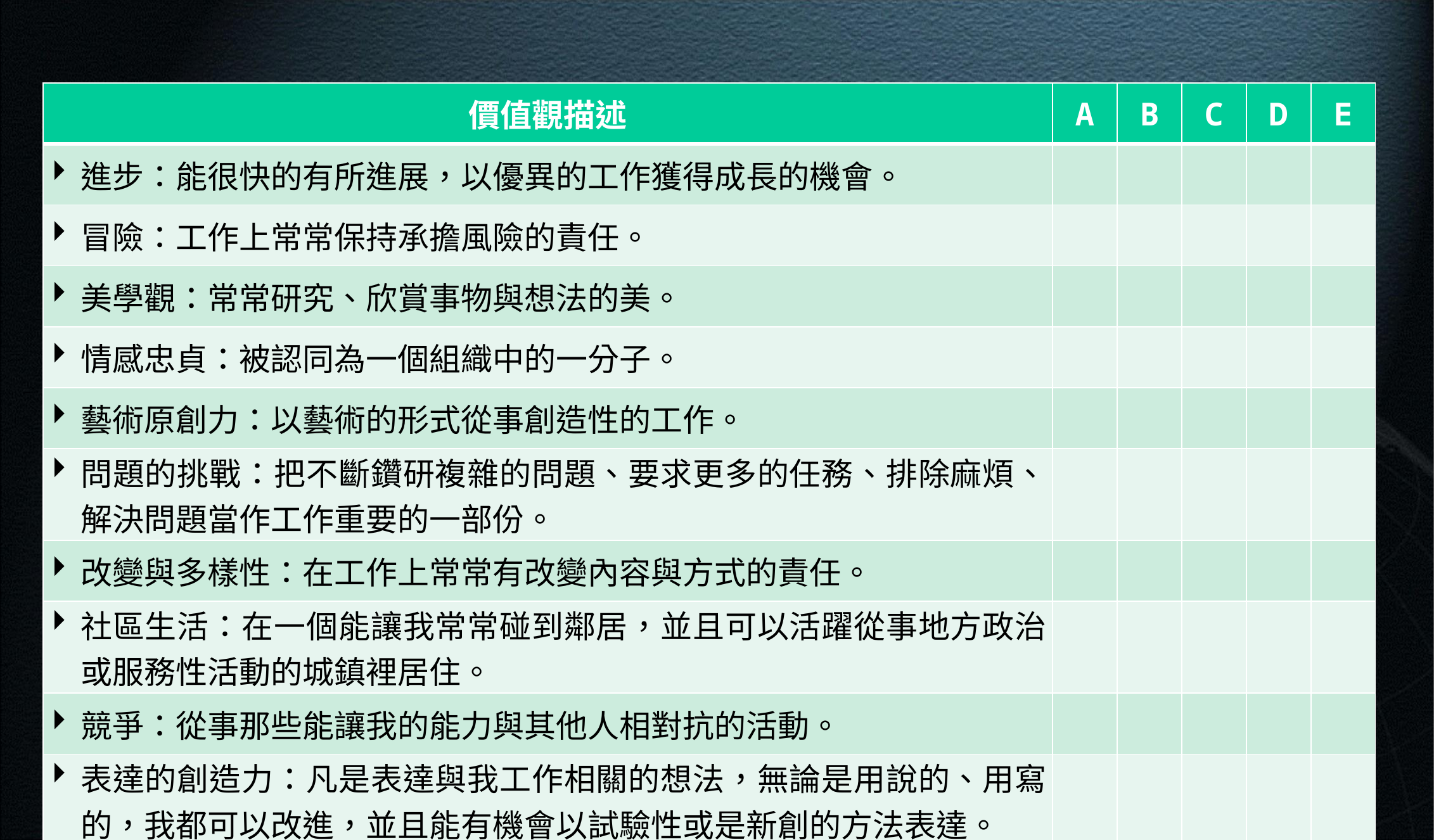

| 價值觀描述 | A | B | C | D | E |
| --- | --- | --- | --- | --- | --- |
| 進步：能很快的有所進展，以優異的工作獲得成長的機會。 |  |  |  |  |  |
| 冒險：工作上常常保持承擔風險的責任。 |  |  |  |  |  |
| 美學觀：常常研究、欣賞事物與想法的美。 |  |  |  |  |  |
| 情感忠貞：被認同為一個組織中的一分子。 |  |  |  |  |  |
| 藝術原創力：以藝術的形式從事創造性的工作。 |  |  |  |  |  |
| 問題的挑戰：把不斷鑽研複雜的問題、要求更多的任務、排除麻煩、解決問題當作工作重要的一部份。 |  |  |  |  |  |
| 改變與多樣性：在工作上常常有改變內容與方式的責任。 |  |  |  |  |  |
| 社區生活：在一個能讓我常常碰到鄰居，並且可以活躍從事地方政治或服務性活動的城鎮裡居住。 |  |  |  |  |  |
| 競爭：從事那些能讓我的能力與其他人相對抗的活動。 |  |  |  |  |  |
| 表達的創造力：凡是表達與我工作相關的想法，無論是用說的、用寫的，我都可以改進，並且能有機會以試驗性或是新創的方法表達。 |  |  |  |  |  |